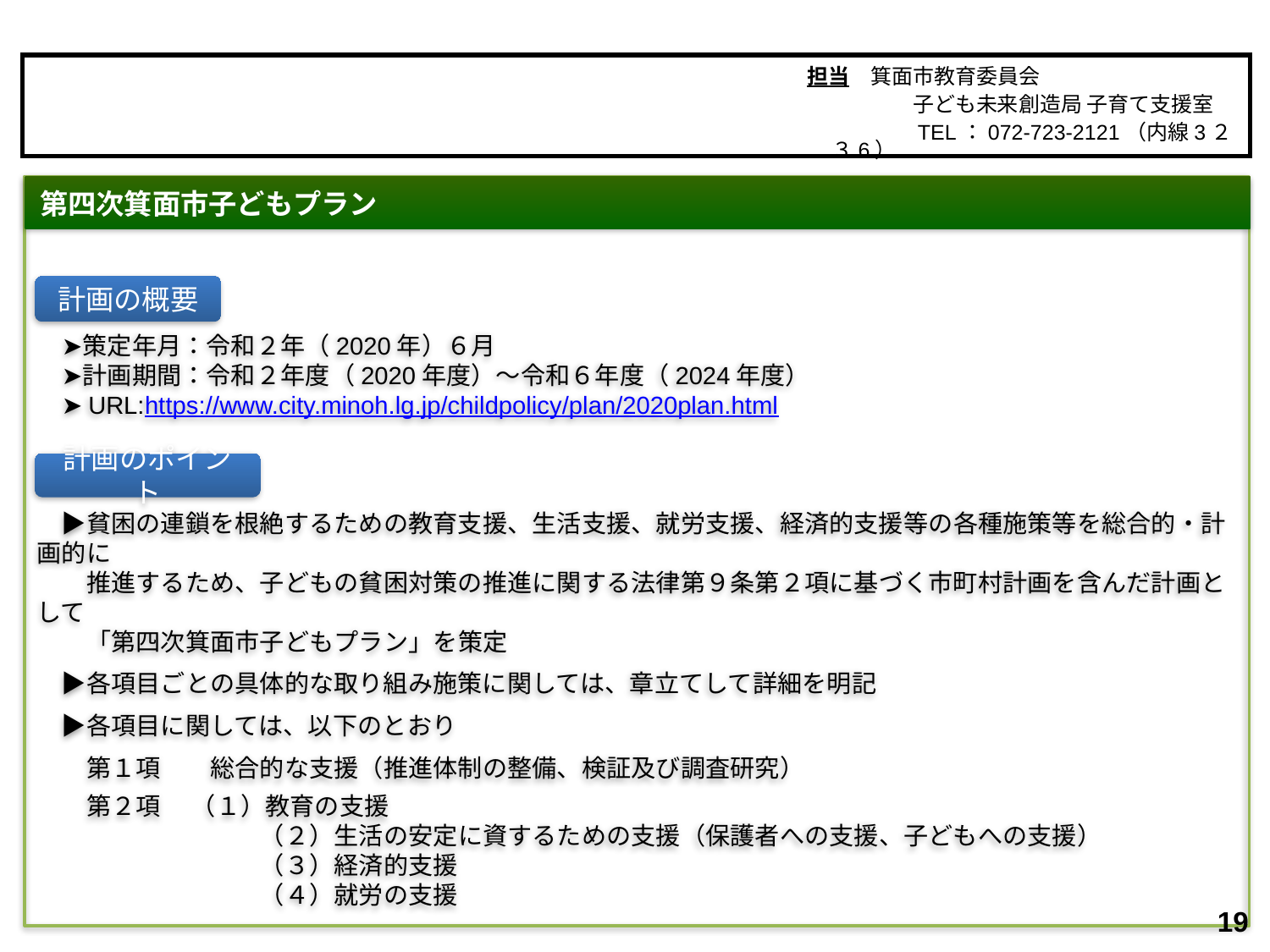

箕面市
担当　箕面市教育委員会
　　　　　子ども未来創造局 子育て支援室
　　　　　TEL：072-723-2121（内線3２３6）

　➤策定年月：令和２年（2020年）６月
　➤計画期間：令和２年度（2020年度）～令和６年度（2024年度）
　➤URL:https://www.city.minoh.lg.jp/childpolicy/plan/2020plan.html

　▶貧困の連鎖を根絶するための教育支援、生活支援、就労支援、経済的支援等の各種施策等を総合的・計画的に
　　推進するため、子どもの貧困対策の推進に関する法律第９条第２項に基づく市町村計画を含んだ計画として
　　「第四次箕面市子どもプラン」を策定

　▶各項目ごとの具体的な取り組み施策に関しては、章立てして詳細を明記

　▶各項目に関しては、以下のとおり

　　第１項　　総合的な支援（推進体制の整備、検証及び調査研究）

　　第２項　 （１）教育の支援
　　　　　　　　　（２）生活の安定に資するための支援（保護者への支援、子どもへの支援）
　　　　　　　　　（３）経済的支援
　　　　　　　　　（４）就労の支援

第四次箕面市子どもプラン
計画の概要
計画のポイント
19